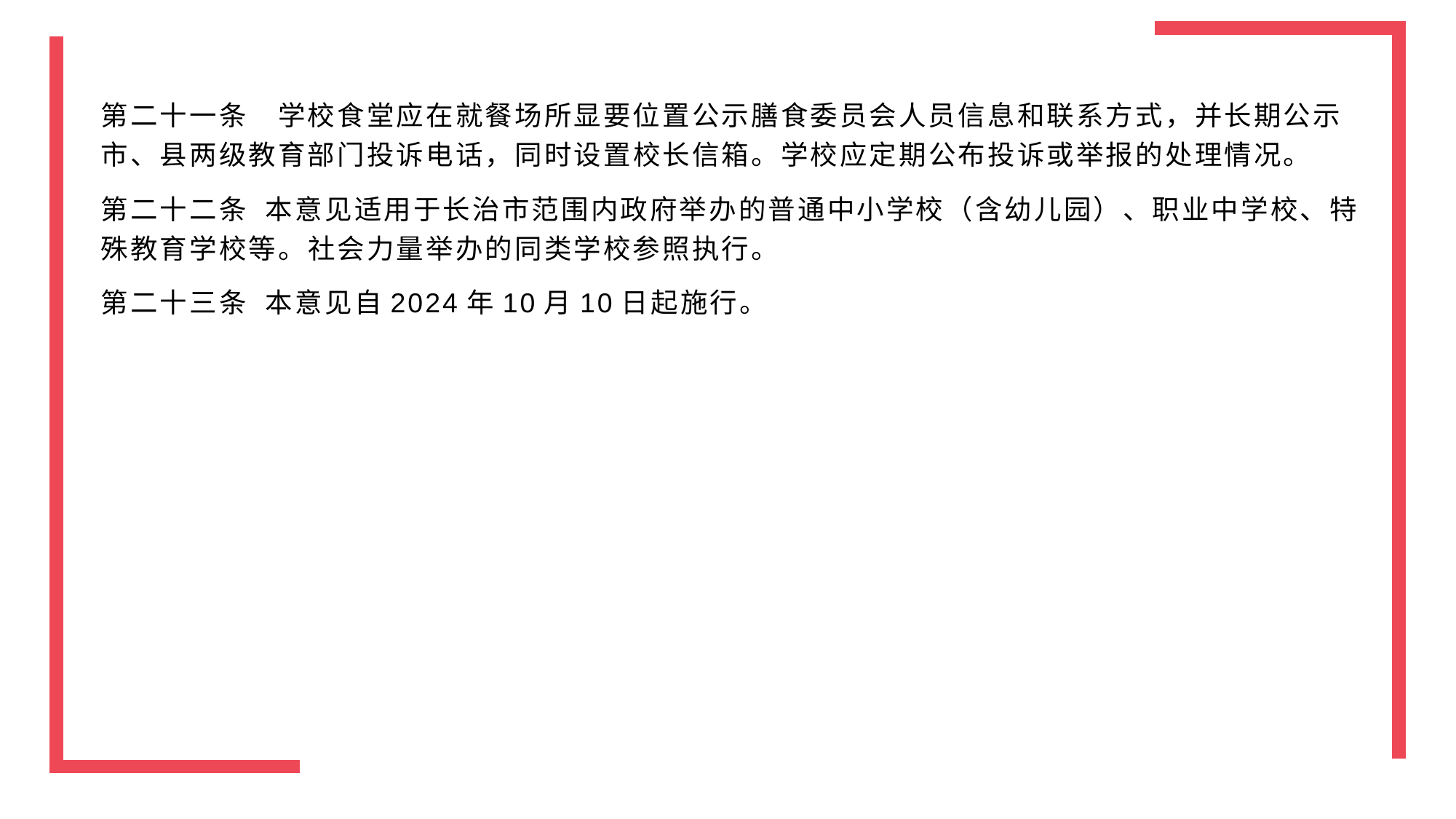

第二十一条　学校食堂应在就餐场所显要位置公示膳食委员会人员信息和联系方式，并长期公示市、县两级教育部门投诉电话，同时设置校长信箱。学校应定期公布投诉或举报的处理情况。
第二十二条  本意见适用于长治市范围内政府举办的普通中小学校（含幼儿园）、职业中学校、特殊教育学校等。社会力量举办的同类学校参照执行。
第二十三条  本意见自2024年10月10日起施行。